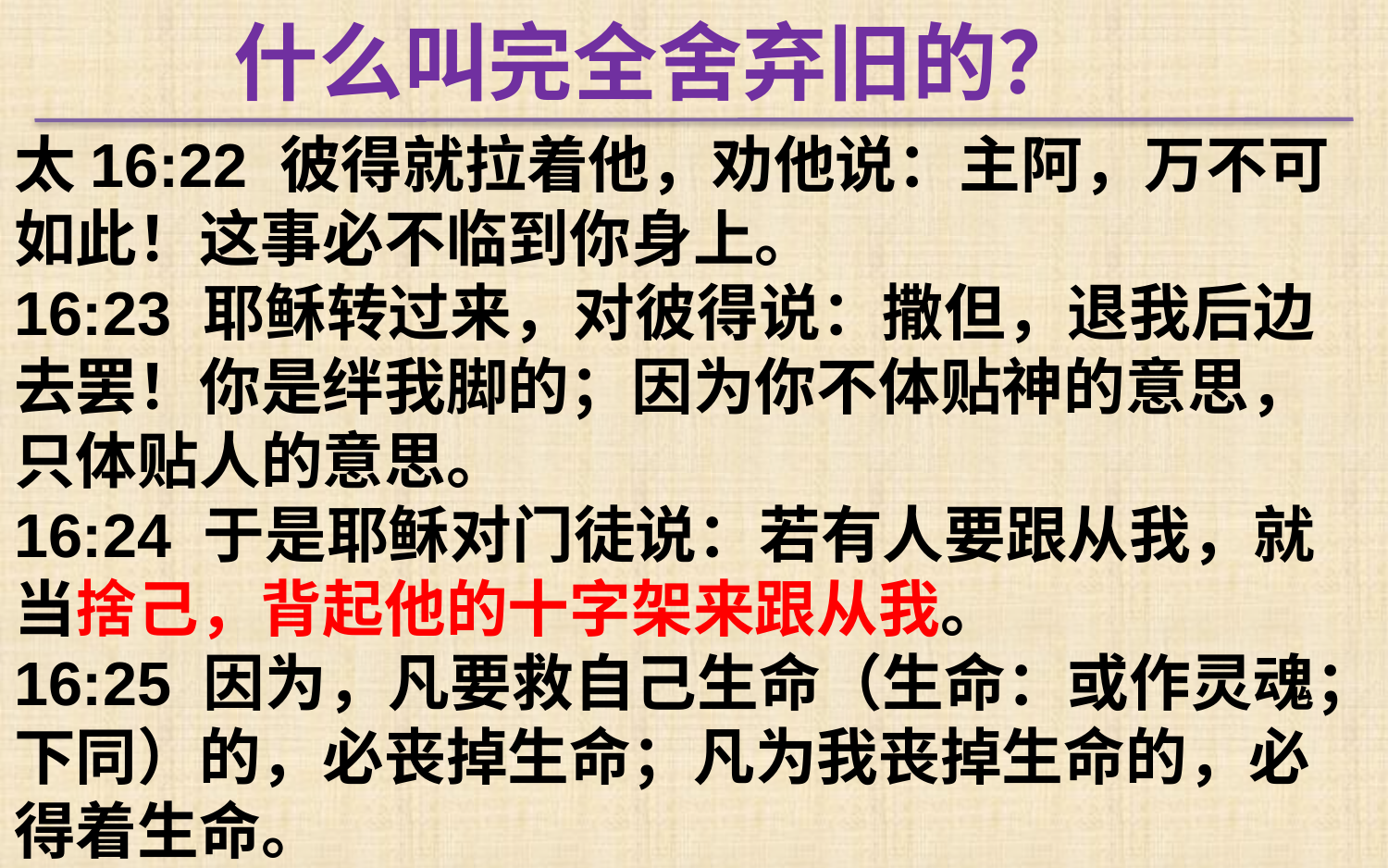

什么叫完全舍弃旧的？
太16:22 彼得就拉着他，劝他说：主阿，万不可如此！这事必不临到你身上。
16:23 耶稣转过来，对彼得说：撒但，退我后边去罢！你是绊我脚的；因为你不体贴神的意思，只体贴人的意思。
16:24 于是耶稣对门徒说：若有人要跟从我，就当捨己，背起他的十字架来跟从我。
16:25 因为，凡要救自己生命（生命：或作灵魂；下同）的，必丧掉生命；凡为我丧掉生命的，必得着生命。